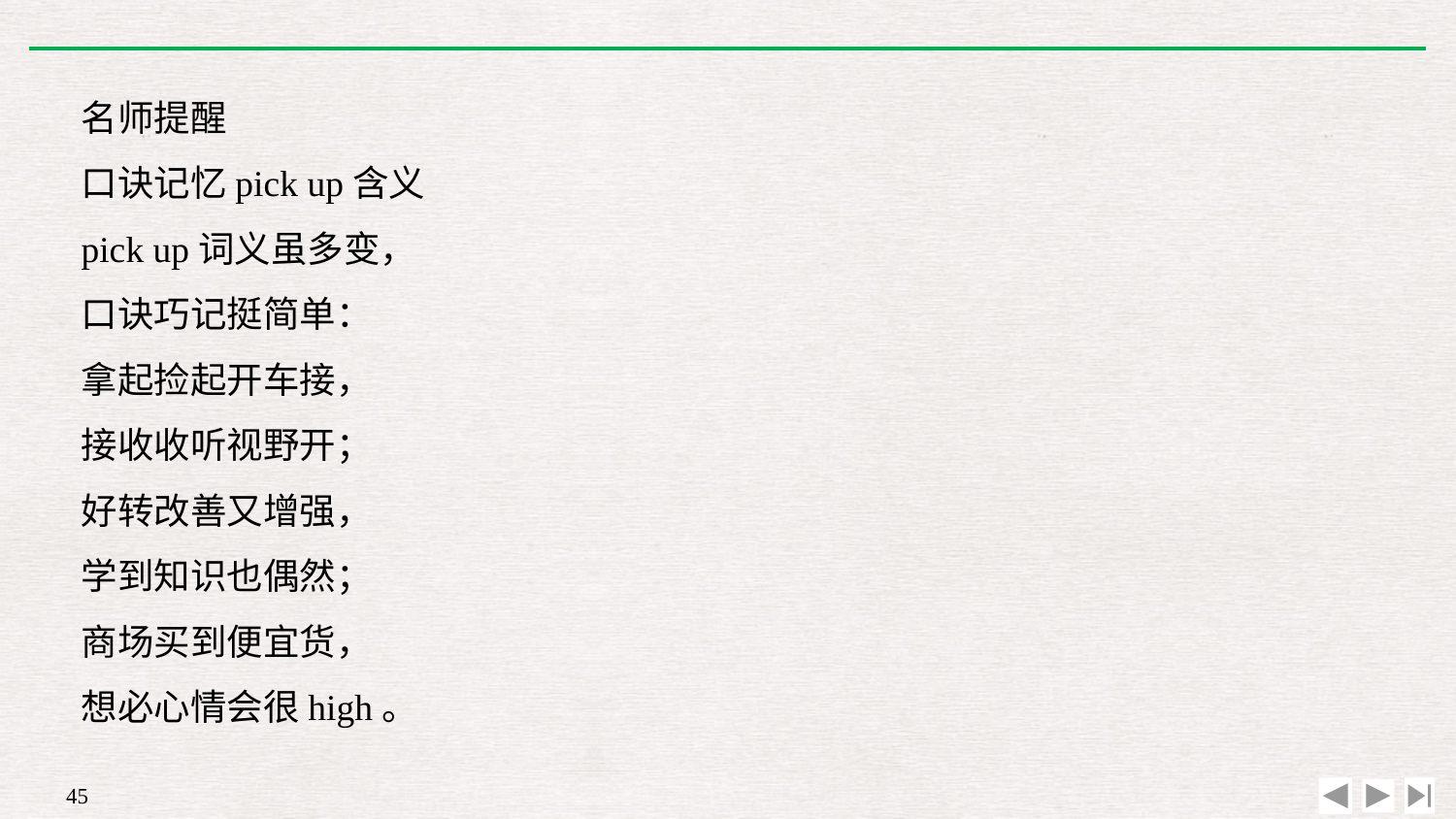

名师提醒
口诀记忆pick up含义
pick up词义虽多变，
口诀巧记挺简单：
拿起捡起开车接，
接收收听视野开；
好转改善又增强，
学到知识也偶然；
商场买到便宜货，
想必心情会很high。